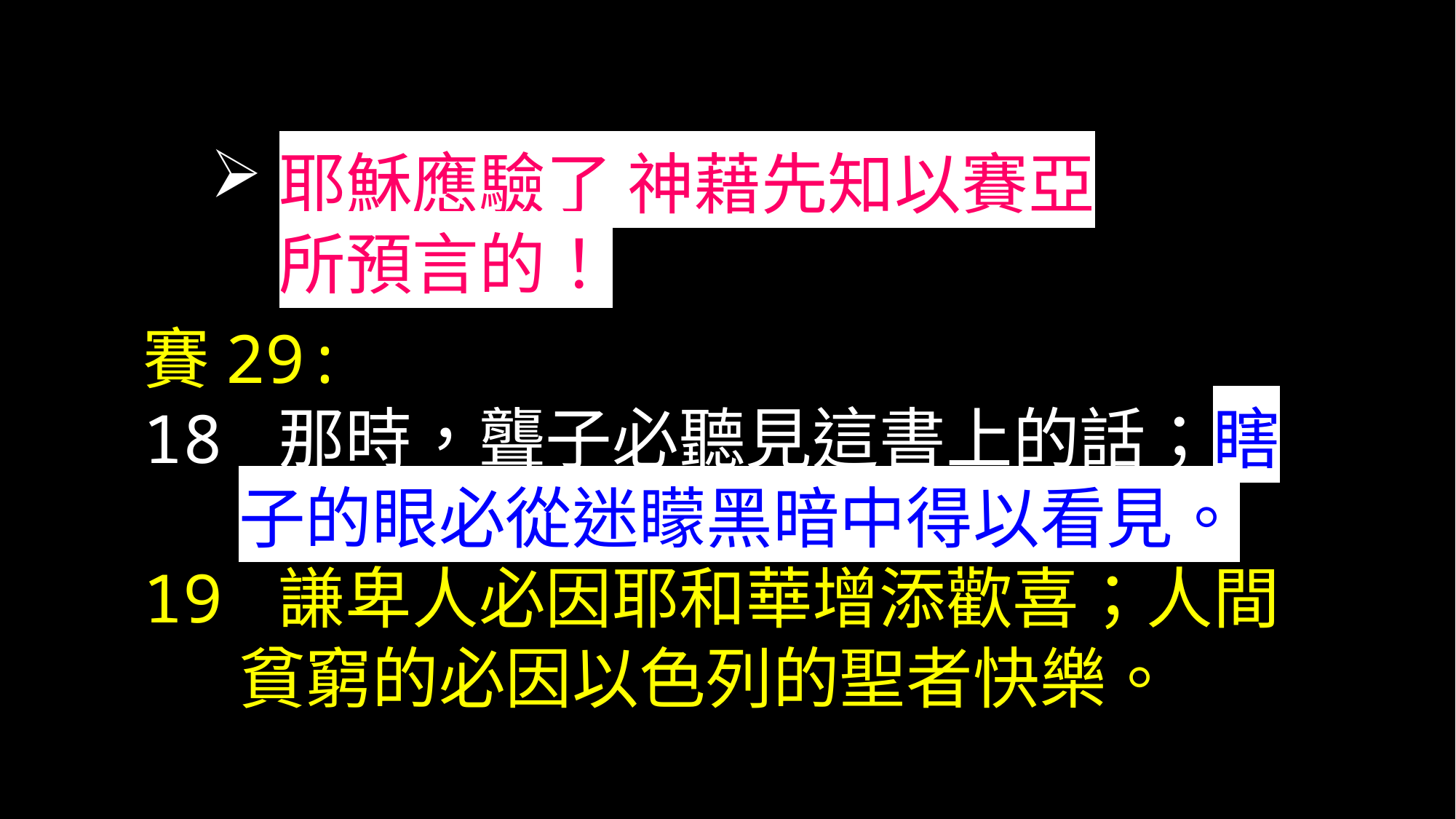

耶穌應驗了 神藉先知以賽亞所預言的！
賽29:
18 那時，聾子必聽見這書上的話；瞎子的眼必從迷矇黑暗中得以看見。
19 謙卑人必因耶和華增添歡喜；人間 貧窮的必因以色列的聖者快樂。